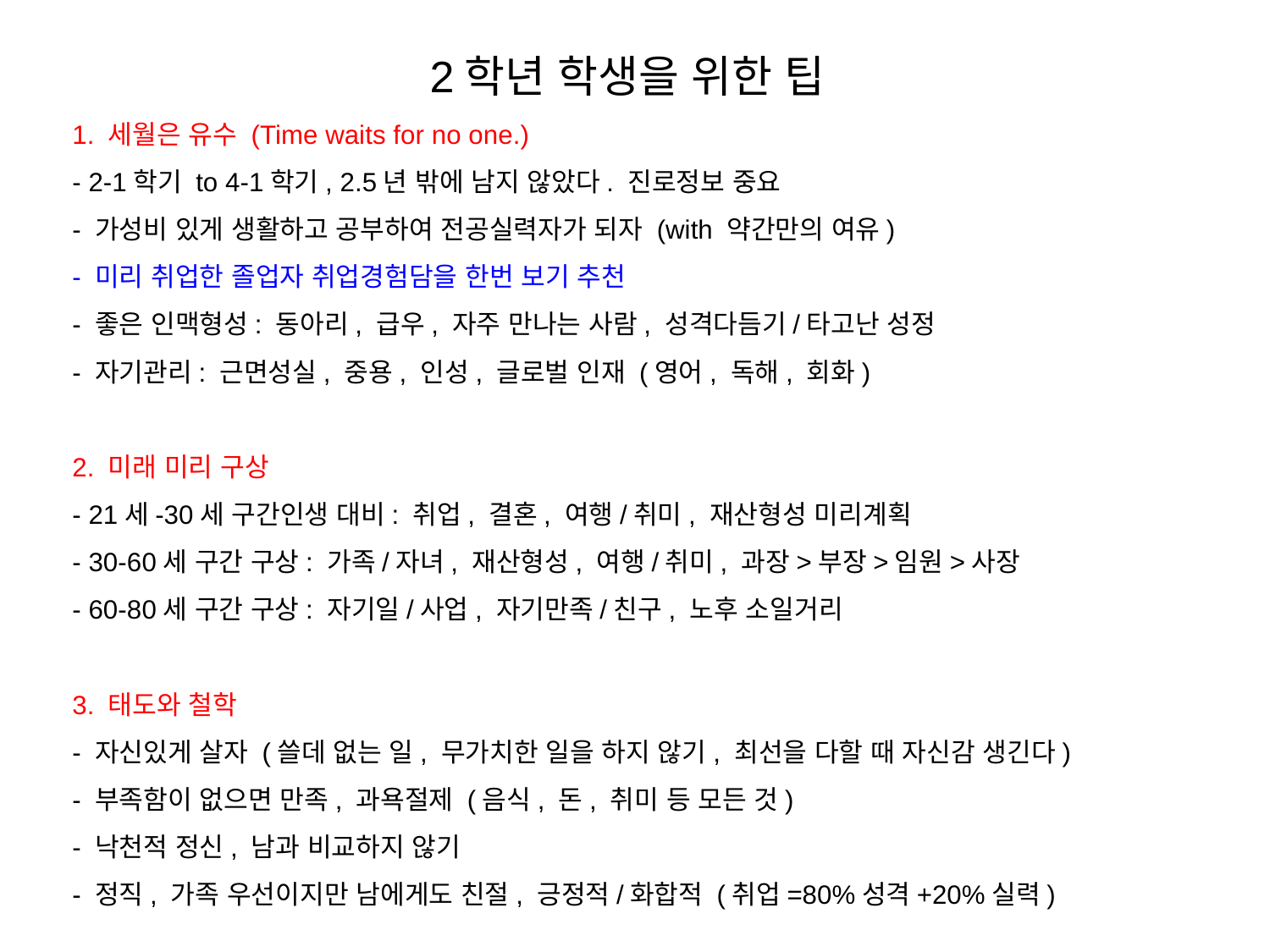

2학년 학생을 위한 팁
1. 세월은 유수 (Time waits for no one.)
- 2-1학기 to 4-1학기, 2.5년 밖에 남지 않았다. 진로정보 중요
- 가성비 있게 생활하고 공부하여 전공실력자가 되자 (with 약간만의 여유)
- 미리 취업한 졸업자 취업경험담을 한번 보기 추천
- 좋은 인맥형성: 동아리, 급우, 자주 만나는 사람, 성격다듬기/타고난 성정
- 자기관리: 근면성실, 중용, 인성, 글로벌 인재 (영어, 독해, 회화)

2. 미래 미리 구상
- 21세-30세 구간인생 대비: 취업, 결혼, 여행/취미, 재산형성 미리계획
- 30-60세 구간 구상: 가족/자녀, 재산형성, 여행/취미, 과장>부장>임원>사장
- 60-80세 구간 구상: 자기일/사업, 자기만족/친구, 노후 소일거리

3. 태도와 철학
- 자신있게 살자 (쓸데 없는 일, 무가치한 일을 하지 않기, 최선을 다할 때 자신감 생긴다)
- 부족함이 없으면 만족, 과욕절제 (음식, 돈, 취미 등 모든 것)
- 낙천적 정신, 남과 비교하지 않기
- 정직, 가족 우선이지만 남에게도 친절, 긍정적/화합적 (취업=80%성격+20%실력)